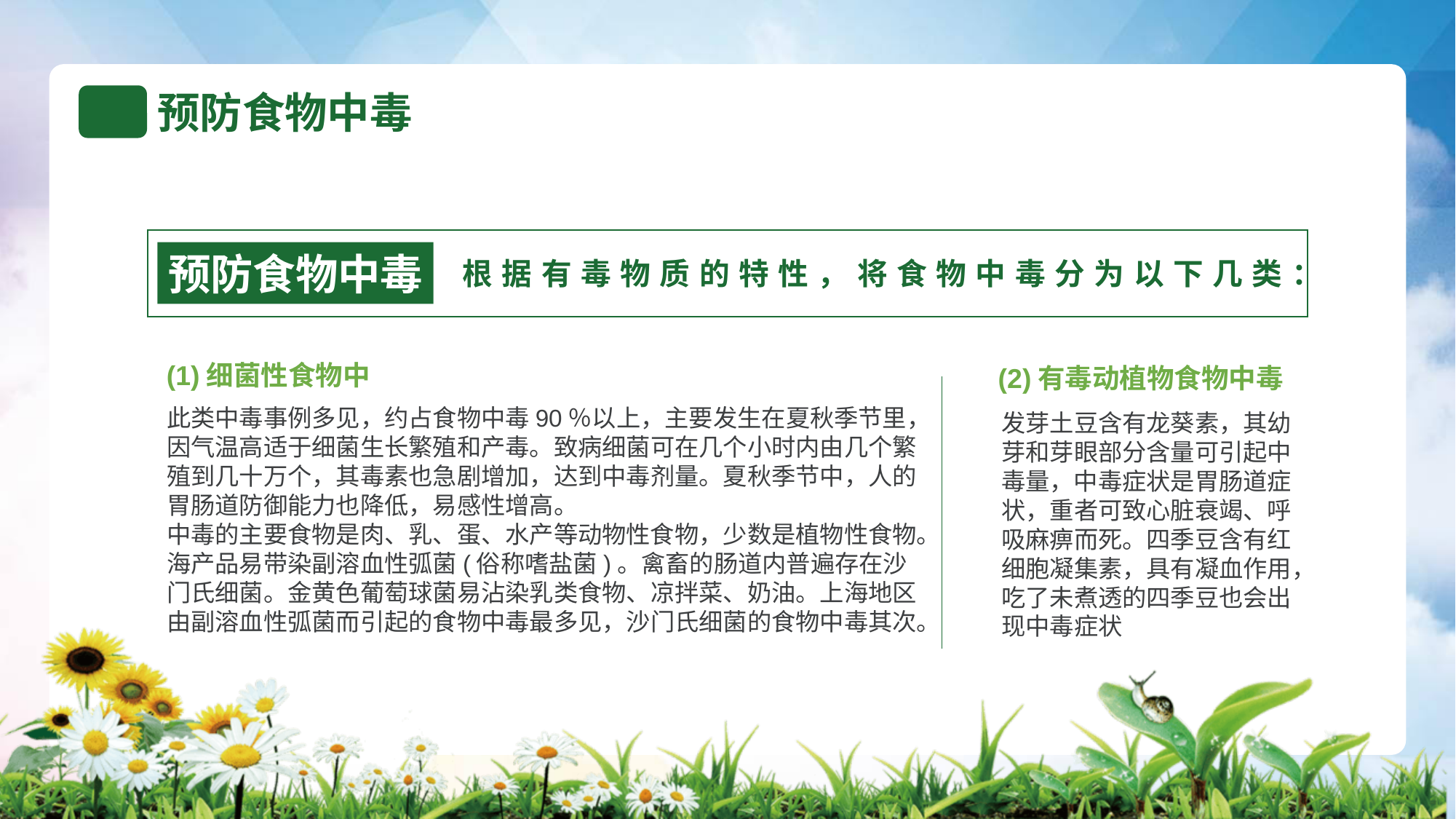

预防食物中毒
根据有毒物质的特性，将食物中毒分为以下几类：
(1)细菌性食物中

此类中毒事例多见，约占食物中毒90％以上，主要发生在夏秋季节里，因气温高适于细菌生长繁殖和产毒。致病细菌可在几个小时内由几个繁殖到几十万个，其毒素也急剧增加，达到中毒剂量。夏秋季节中，人的胃肠道防御能力也降低，易感性增高。
中毒的主要食物是肉、乳、蛋、水产等动物性食物，少数是植物性食物。海产品易带染副溶血性弧菌(俗称嗜盐菌)。禽畜的肠道内普遍存在沙门氏细菌。金黄色葡萄球菌易沾染乳类食物、凉拌菜、奶油。上海地区由副溶血性弧菌而引起的食物中毒最多见，沙门氏细菌的食物中毒其次。

(2)有毒动植物食物中毒
发芽土豆含有龙葵素，其幼芽和芽眼部分含量可引起中毒量，中毒症状是胃肠道症状，重者可致心脏衰竭、呼吸麻痹而死。四季豆含有红细胞凝集素，具有凝血作用，吃了未煮透的四季豆也会出现中毒症状